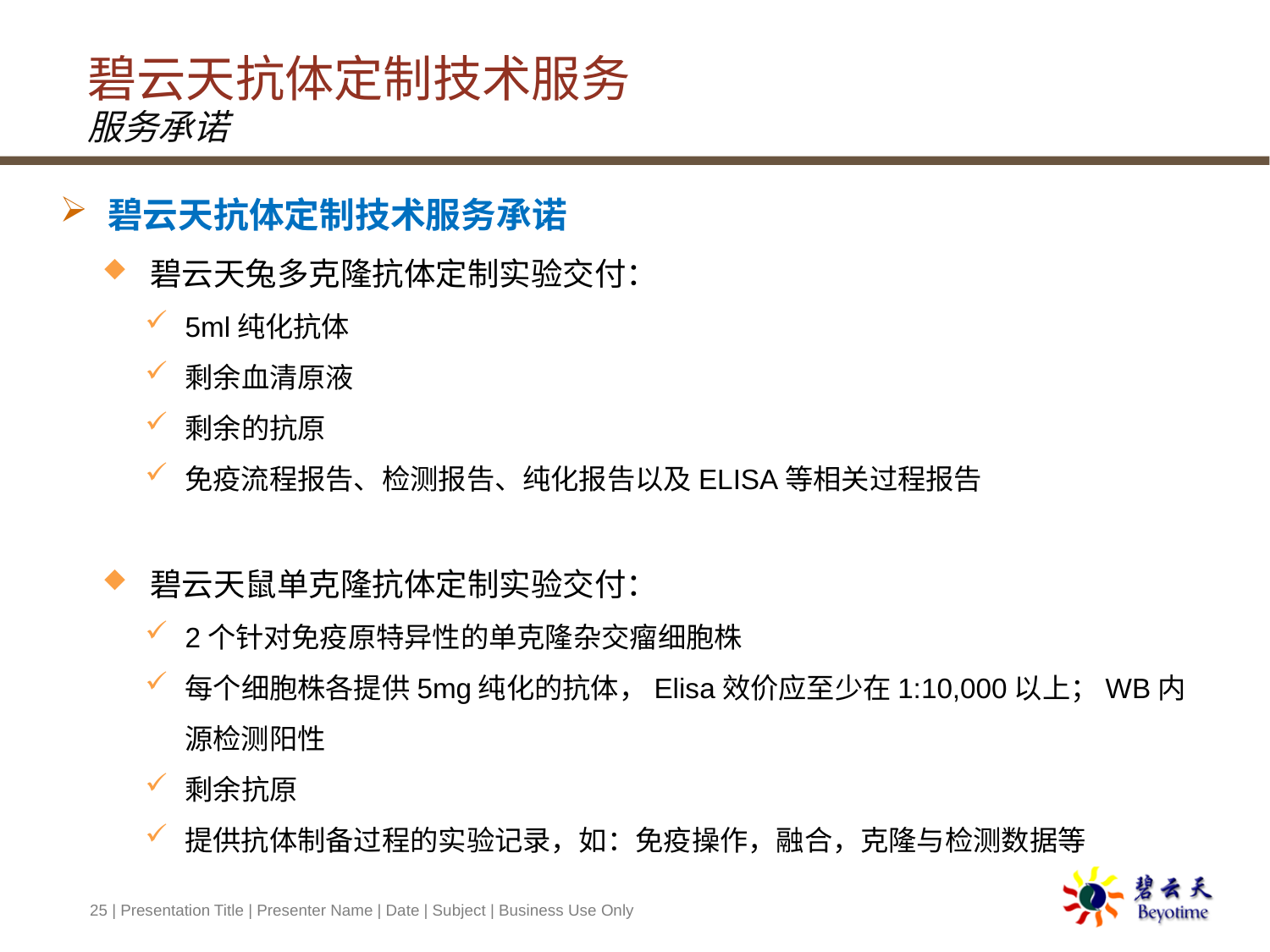

# 碧云天抗体定制技术服务 服务承诺
碧云天抗体定制技术服务承诺
碧云天兔多克隆抗体定制实验交付：
5ml纯化抗体
剩余血清原液
剩余的抗原
免疫流程报告、检测报告、纯化报告以及ELISA等相关过程报告

碧云天鼠单克隆抗体定制实验交付：
2个针对免疫原特异性的单克隆杂交瘤细胞株
每个细胞株各提供5mg纯化的抗体，Elisa效价应至少在1:10,000以上；WB内源检测阳性
剩余抗原
提供抗体制备过程的实验记录，如：免疫操作，融合，克隆与检测数据等

25 | Presentation Title | Presenter Name | Date | Subject | Business Use Only